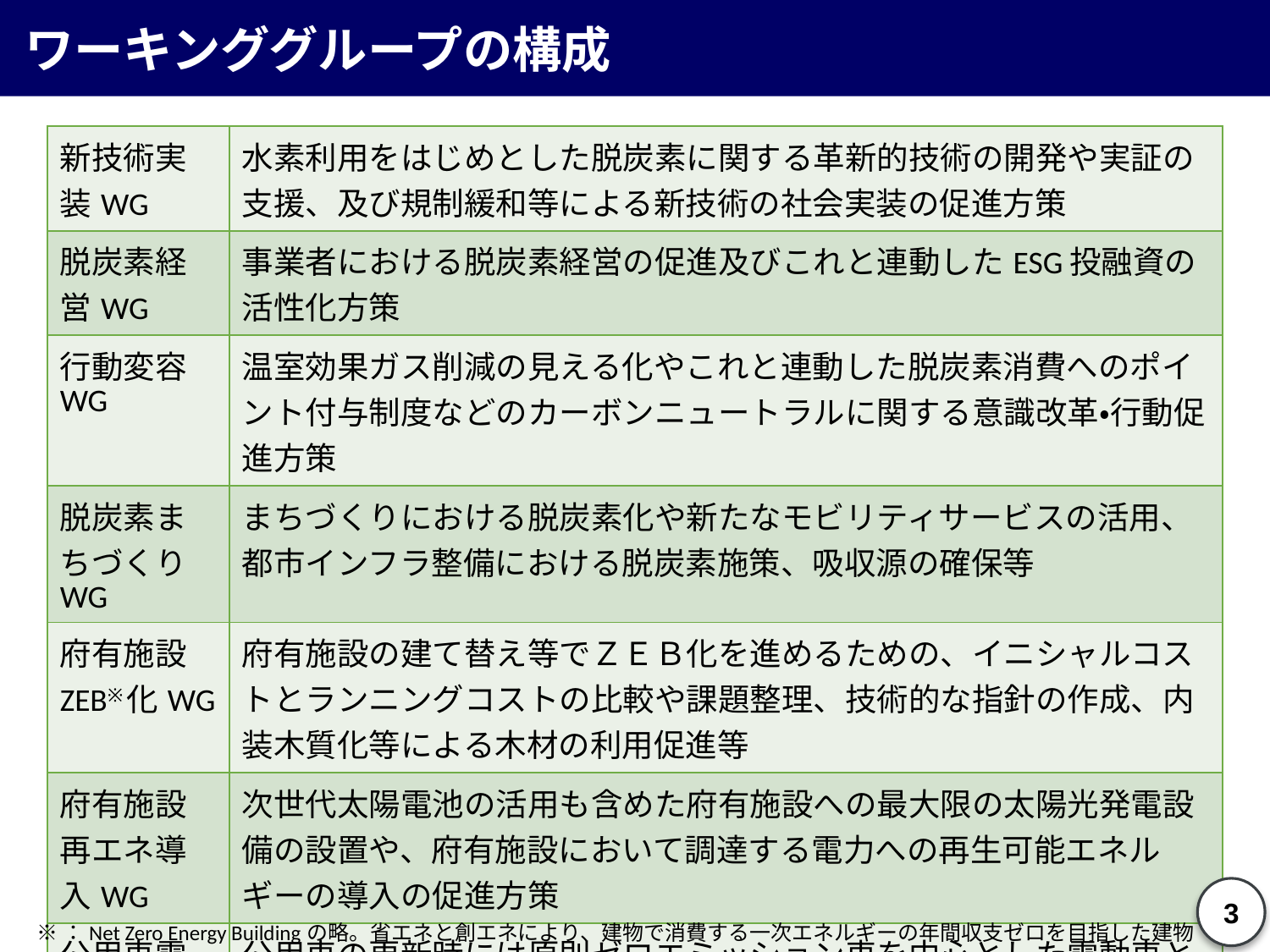

ワーキンググループの構成
| 新技術実装WG | 水素利用をはじめとした脱炭素に関する革新的技術の開発や実証の支援、及び規制緩和等による新技術の社会実装の促進方策 |
| --- | --- |
| 脱炭素経営WG | 事業者における脱炭素経営の促進及びこれと連動したESG投融資の活性化方策 |
| 行動変容WG | 温室効果ガス削減の見える化やこれと連動した脱炭素消費へのポイント付与制度などのカーボンニュートラルに関する意識改革・行動促進方策 |
| 脱炭素まちづくりWG | まちづくりにおける脱炭素化や新たなモビリティサービスの活用、都市インフラ整備における脱炭素施策、吸収源の確保等 |
| 府有施設ZEB※化WG | 府有施設の建て替え等でＺＥＢ化を進めるための、イニシャルコストとランニングコストの比較や課題整理、技術的な指針の作成、内装木質化等による木材の利用促進等 |
| 府有施設再エネ導入WG | 次世代太陽電池の活用も含めた府有施設への最大限の太陽光発電設備の設置や、府有施設において調達する電力への再生可能エネルギーの導入の促進方策 |
| 公用車電動化WG | 公用車の更新時には原則ゼロエミッション車を中心とした電動車とするための課題や方策 |
3
※：Net Zero Energy Buildingの略。省エネと創エネにより、建物で消費する一次エネルギーの年間収支ゼロを目指した建物